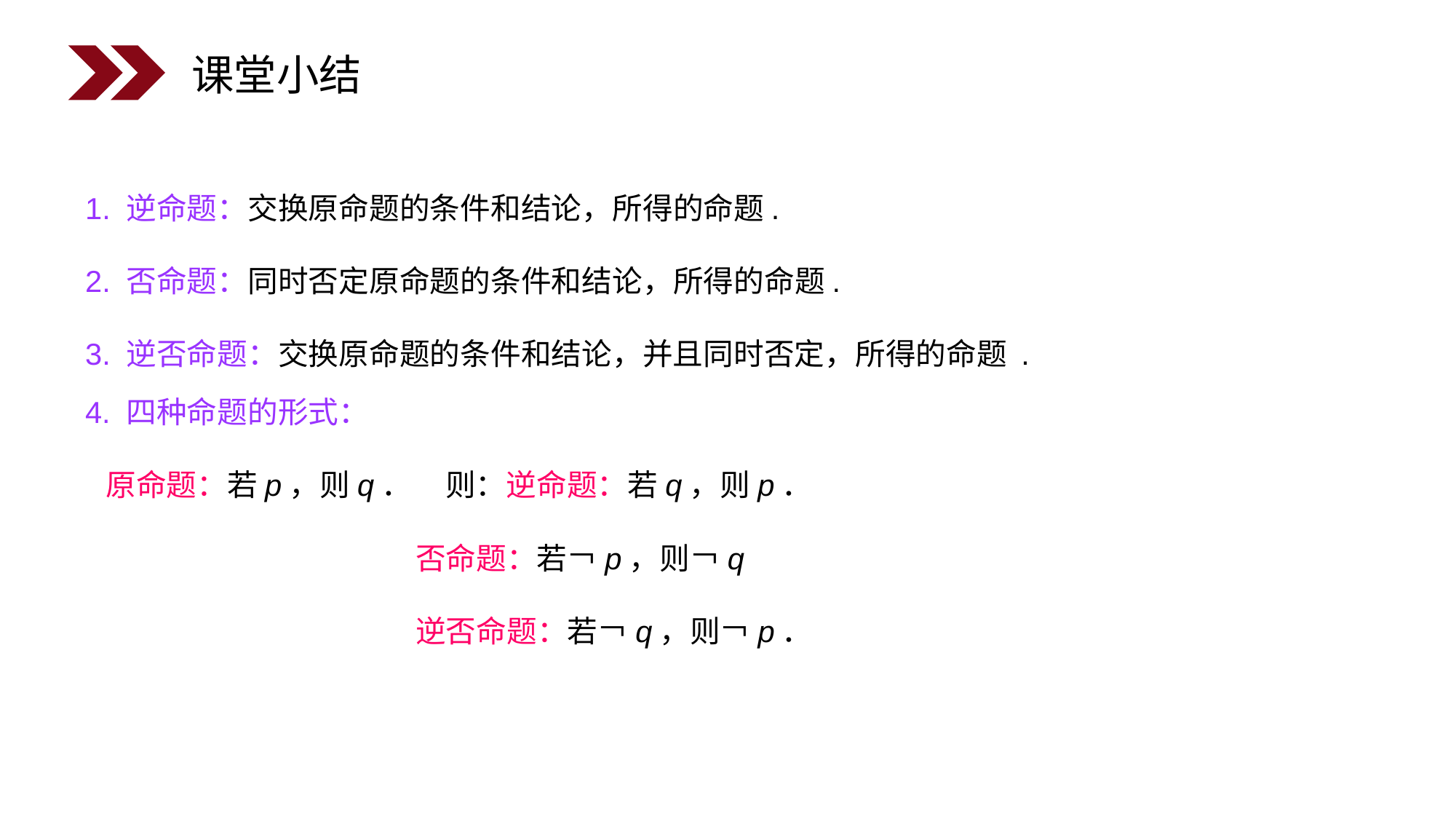

课堂小结
1. 逆命题：交换原命题的条件和结论，所得的命题.
2. 否命题：同时否定原命题的条件和结论，所得的命题.
3. 逆否命题：交换原命题的条件和结论，并且同时否定，所得的命题 .
4. 四种命题的形式：
  原命题：若p，则q．     则：逆命题：若q，则p．
                                                否命题：若￢p，则￢q
                                                逆否命题：若￢q，则￢p．